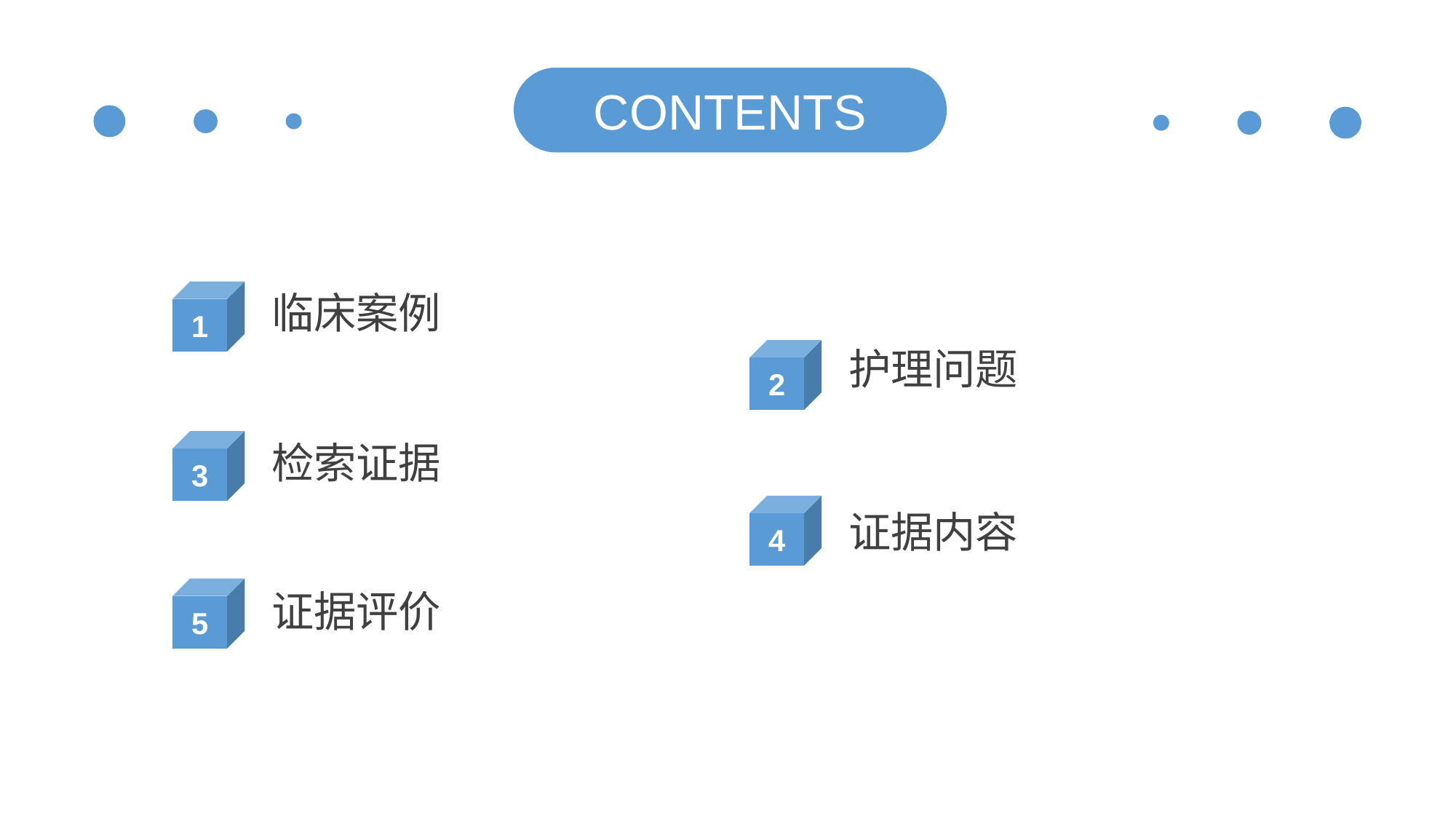

CONTENTS
临床案例
1
护理问题
2
检索证据
3
4
证据内容
证据评价
5